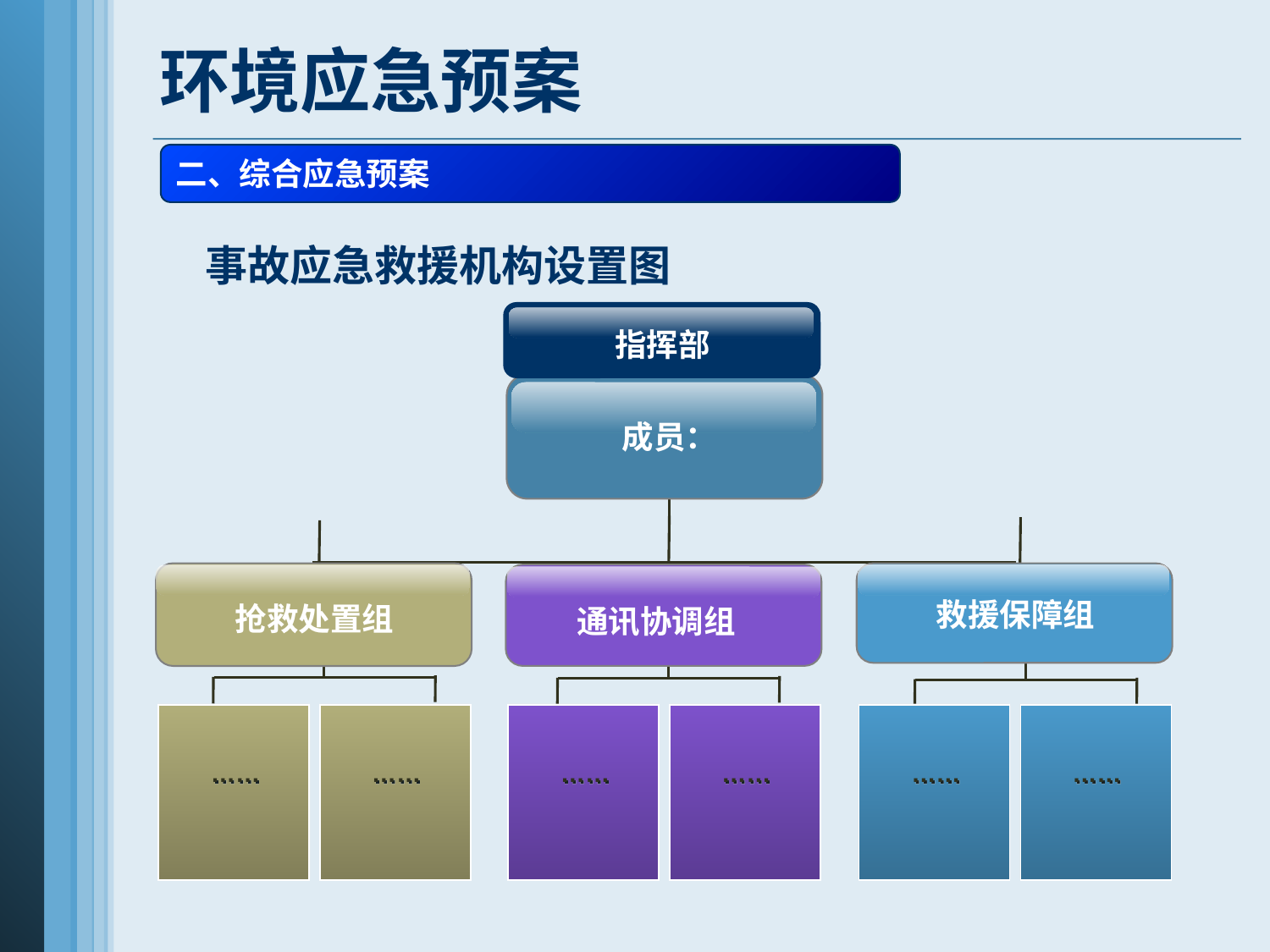

# 环境应急预案
二、综合应急预案
事故应急救援机构设置图

指挥部

成员：

救援保障组
抢救处置组
通讯协调组

……
……
……
……
……
……